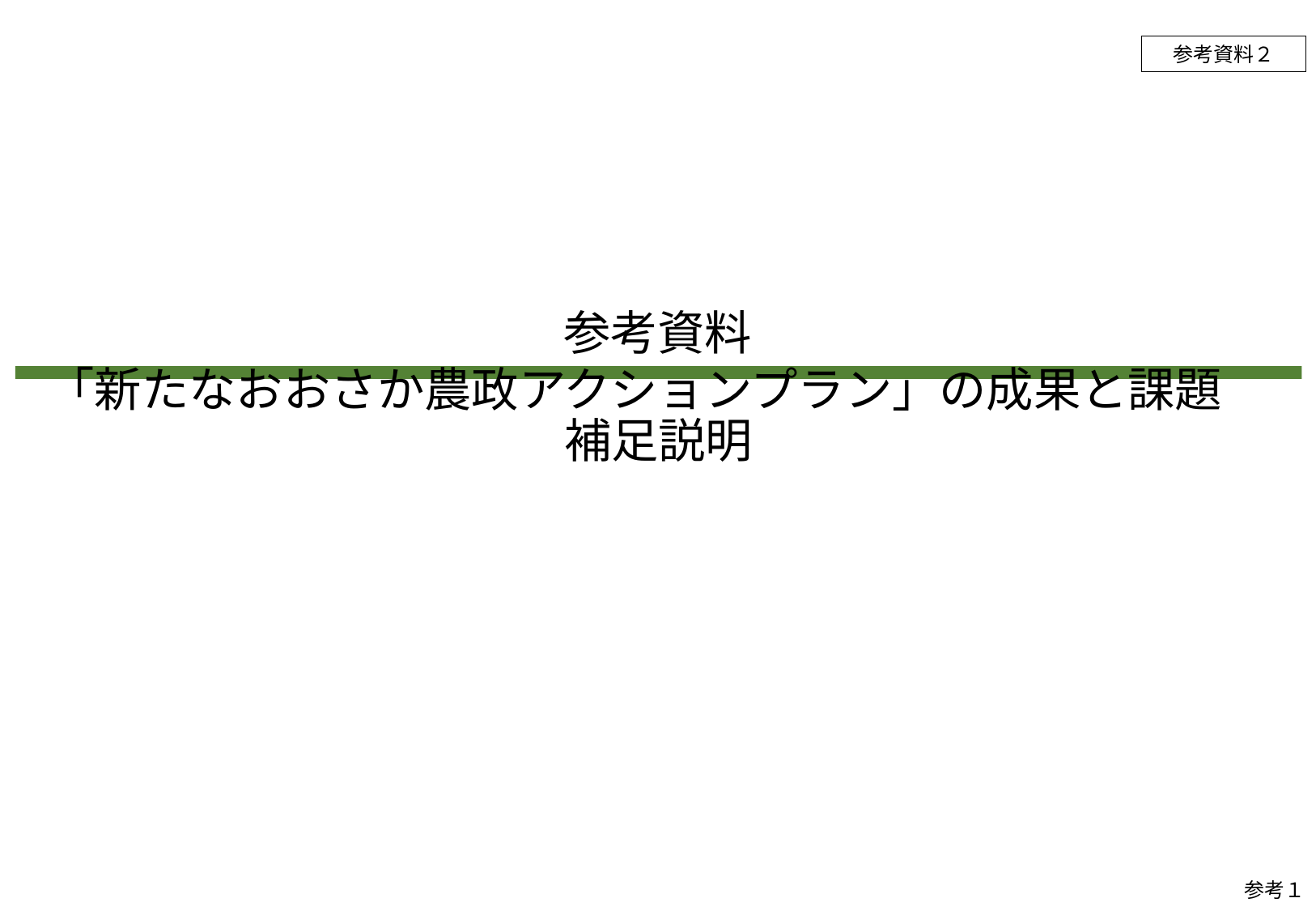

参考資料２
# 参考資料

「新たなおおさか農政アクションプラン」の成果と課題　補足説明
参考１